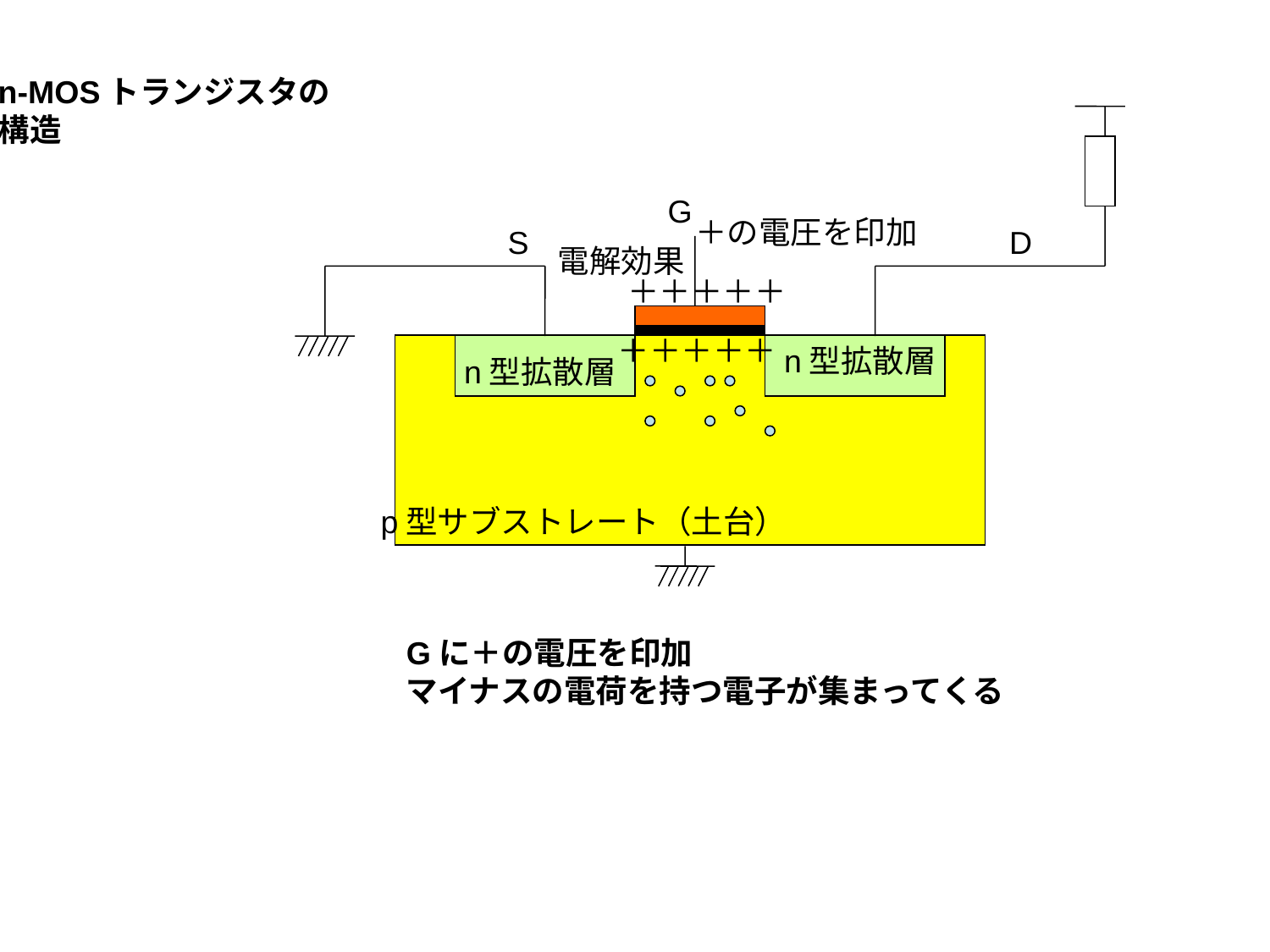

n-MOSトランジスタの
構造

G
＋の電圧を印加

S
D
電解効果

＋＋＋＋＋

＋＋＋＋＋

n型拡散層

n型拡散層

p型サブストレート（土台）

Gに＋の電圧を印加
マイナスの電荷を持つ電子が集まってくる